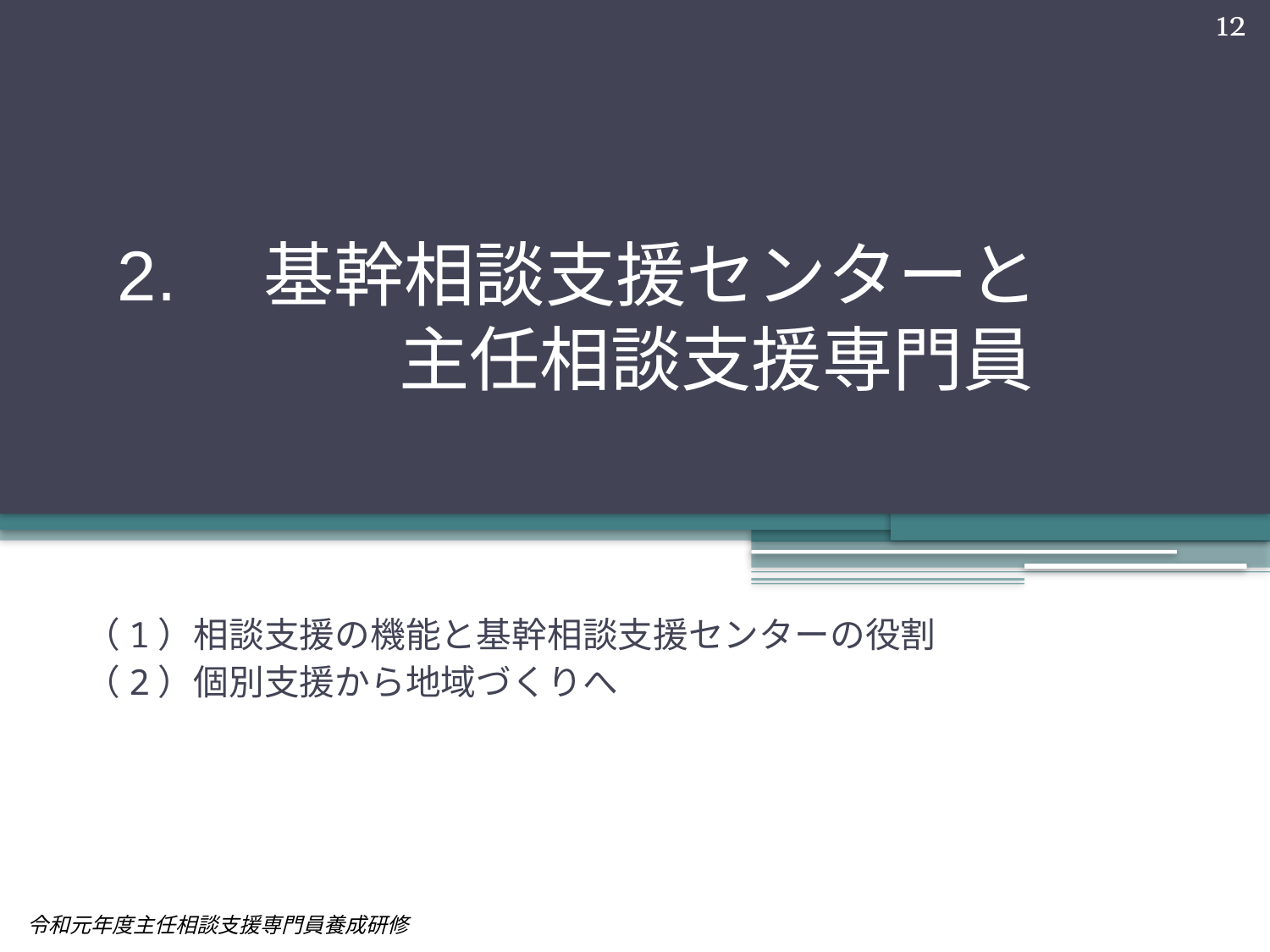

12
# 2.　基幹相談支援センターと 　　　　主任相談支援専門員
（1）相談支援の機能と基幹相談支援センターの役割
（2）個別支援から地域づくりへ
令和元年度主任相談支援専門員養成研修